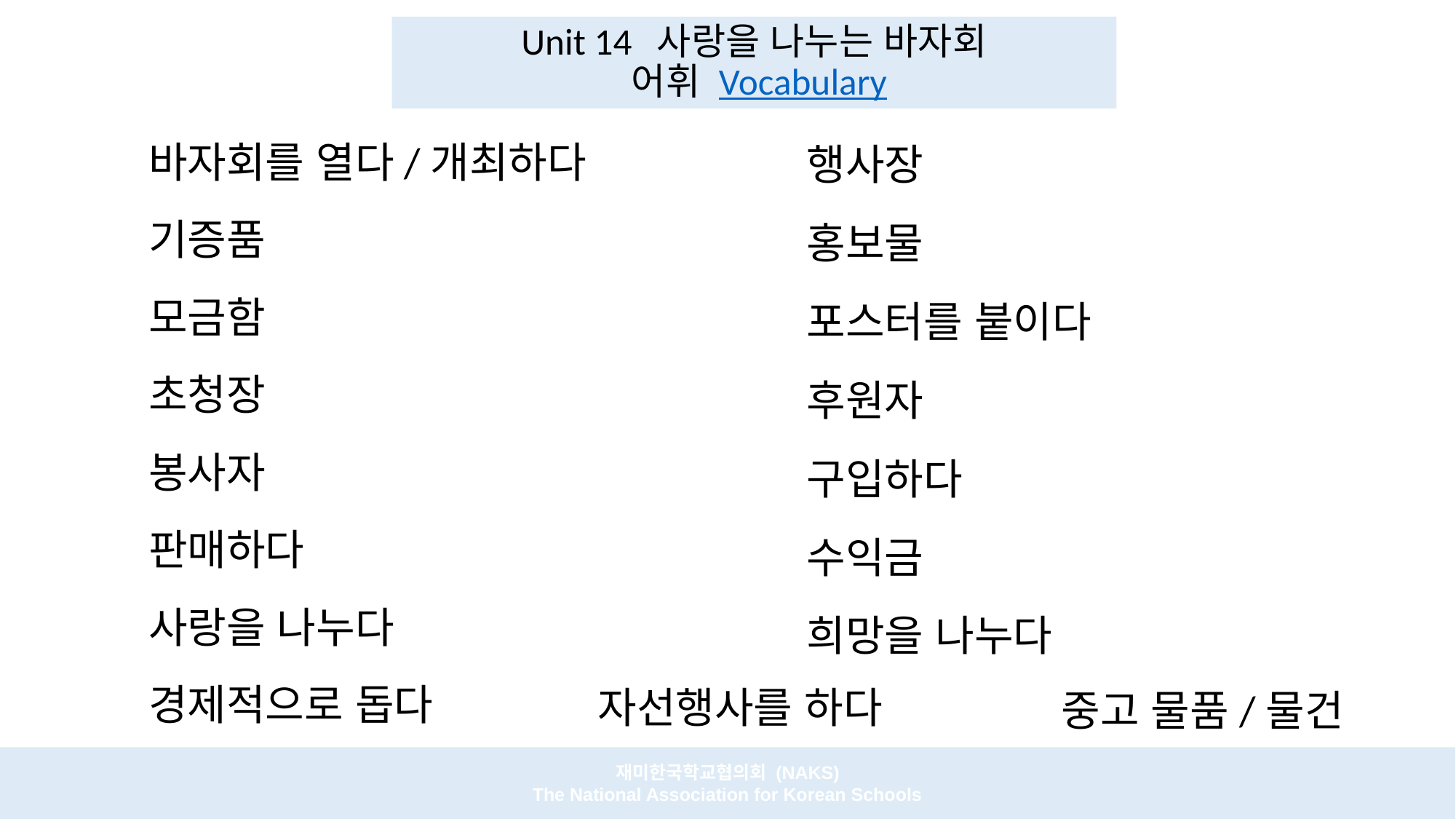

# Unit 14  사랑을 나누는 바자회 어휘 Vocabulary
바자회를 열다/개최하다
행사장
기증품
홍보물

모금함
포스터를 붙이다
초청장
후원자
봉사자
구입하다
판매하다
수익금
사랑을 나누다
희망을 나누다
경제적으로 돕다
자선행사를 하다
중고 물품/물건
재미한국학교협의회 (NAKS)
The National Association for Korean Schools